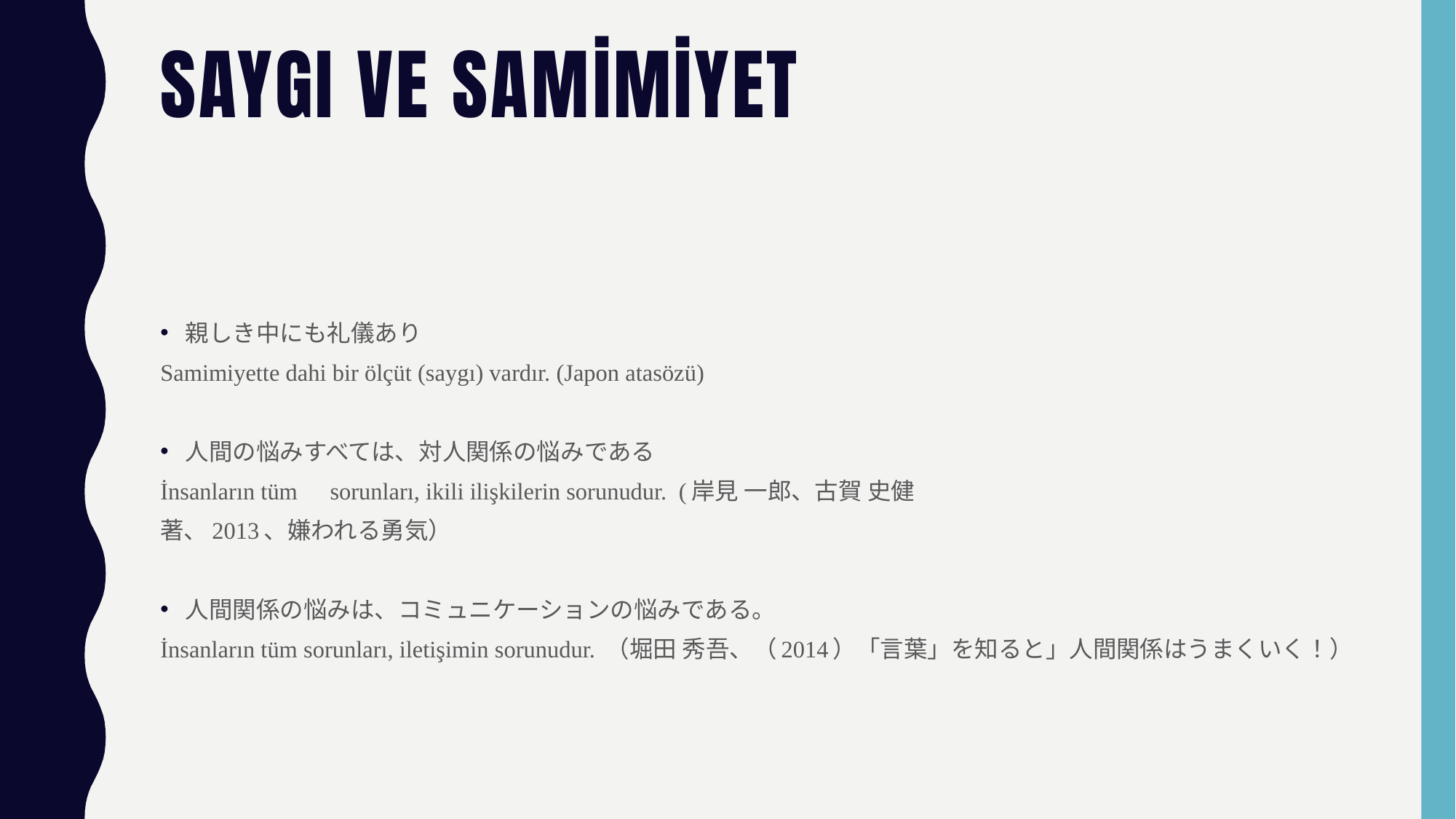

# Saygi ve samimiyet

親しき中にも礼儀あり
Samimiyette dahi bir ölçüt (saygı) vardır. (Japon atasözü)

人間の悩みすべては、対人関係の悩みである
İnsanların tüm　sorunları, ikili ilişkilerin sorunudur.  (岸見 一郎、古賀 史健
著、2013、嫌われる勇気）

人間関係の悩みは、コミュニケーションの悩みである。
İnsanların tüm sorunları, iletişimin sorunudur. （堀田 秀吾、（2014）「言葉」を知ると」人間関係はうまくいく！）